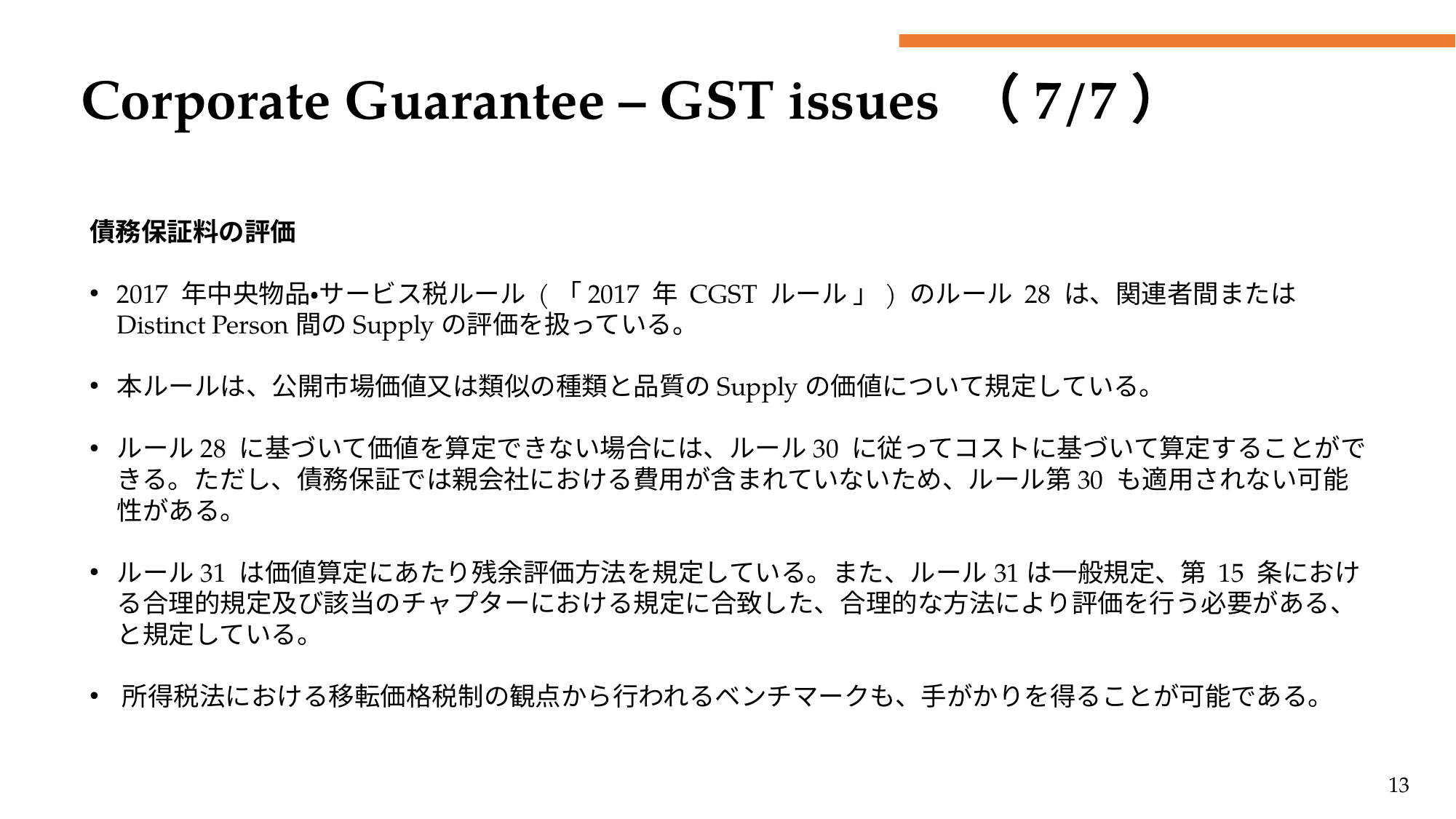

# Corporate Guarantee – GST issues （7/7）
債務保証料の評価

2017 年中央物品・サービス税ルール (「2017 年 CGST ルール 」) のルール 28 は、関連者間またはDistinct Person間のSupplyの評価を扱っている。

本ルールは、公開市場価値又は類似の種類と品質のSupplyの価値について規定している。

ルール28 に基づいて価値を算定できない場合には、ルール30 に従ってコストに基づいて算定することができる。ただし、債務保証では親会社における費用が含まれていないため、ルール第30 も適用されない可能性がある。

ルール31 は価値算定にあたり残余評価方法を規定している。また、ルール31は一般規定、第 15 条における合理的規定及び該当のチャプターにおける規定に合致した、合理的な方法により評価を行う必要がある、と規定している。

所得税法における移転価格税制の観点から行われるベンチマークも、手がかりを得ることが可能である。
13